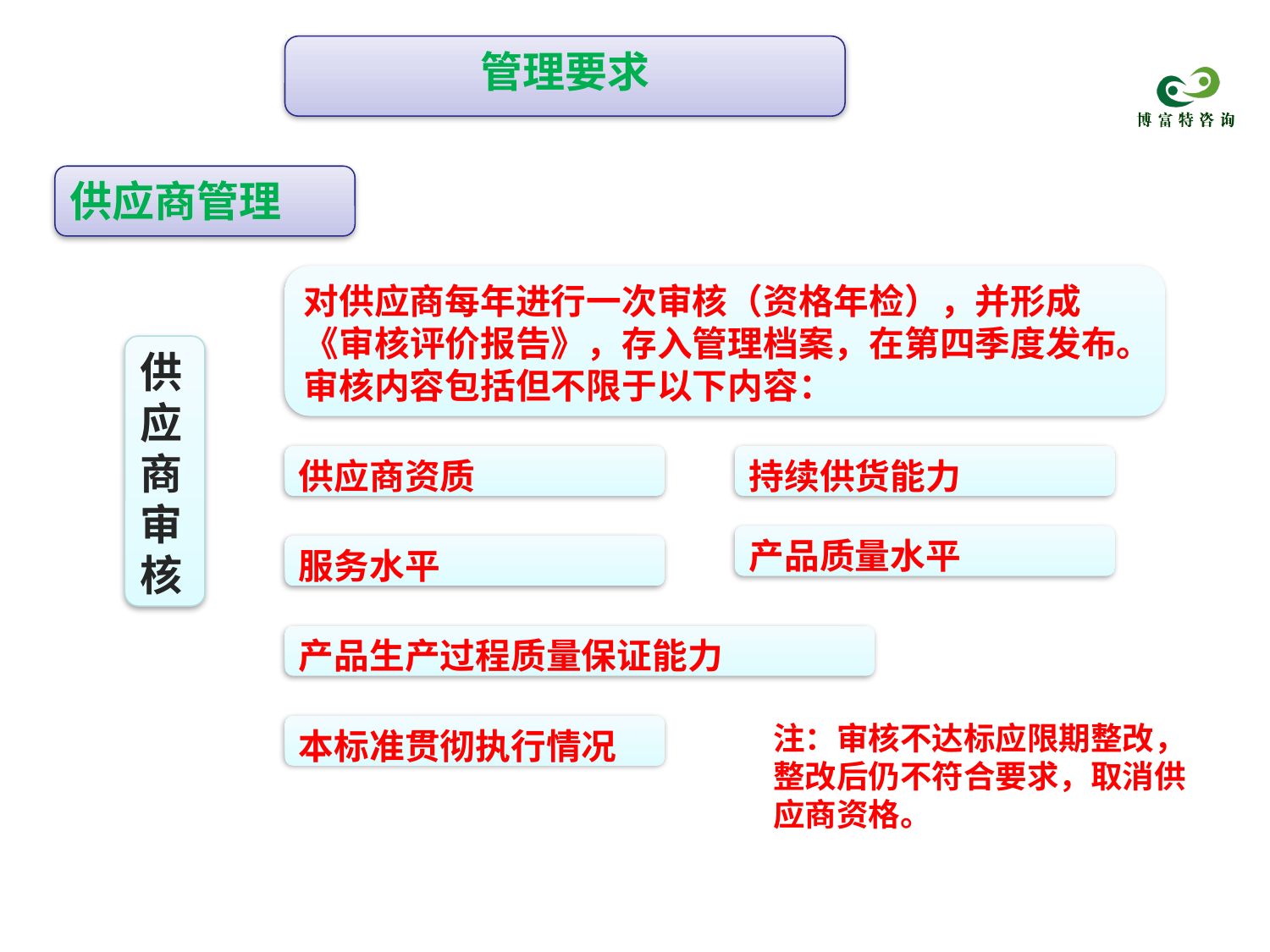

管理要求
供应商管理
对供应商每年进行一次审核（资格年检），并形成《审核评价报告》，存入管理档案，在第四季度发布。审核内容包括但不限于以下内容：
供应商审核
供应商资质
持续供货能力
产品质量水平
服务水平
产品生产过程质量保证能力
注：审核不达标应限期整改，整改后仍不符合要求，取消供应商资格。
本标准贯彻执行情况